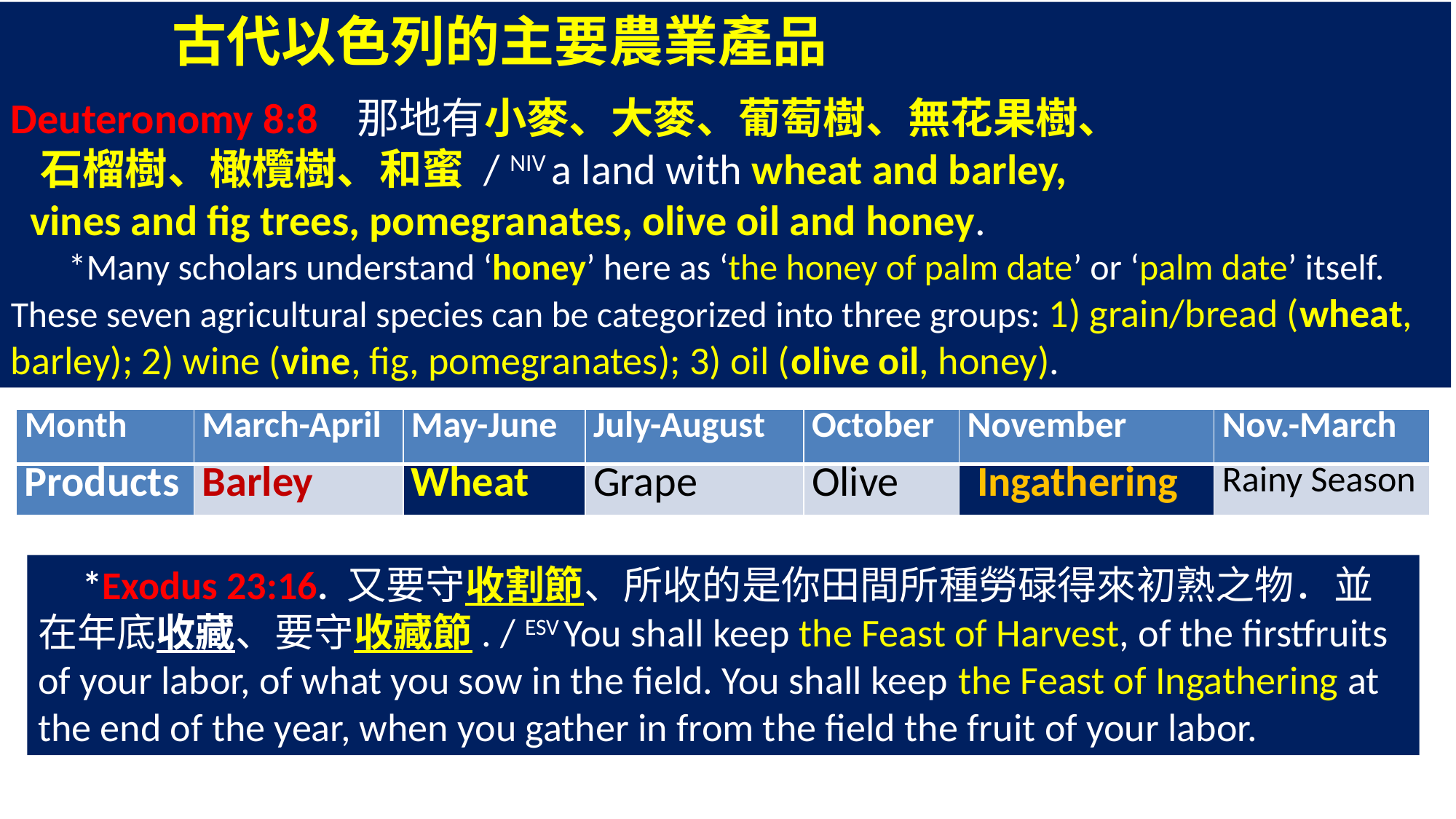

古代以色列的主要農業產品

Deuteronomy 8:8   那地有小麥、大麥、葡萄樹、無花果樹、
  石榴樹、橄欖樹、和蜜 / NIV a land with wheat and barley,
  vines and fig trees, pomegranates, olive oil and honey.
       *Many scholars understand ‘honey’ here as ‘the honey of palm date’ or ‘palm date’ itself. These seven agricultural species can be categorized into three groups: 1) grain/bread (wheat, barley); 2) wine (vine, fig, pomegranates); 3) oil (olive oil, honey).
| Month | March-April | May-June | July-August | October | November | Nov.-March |
| --- | --- | --- | --- | --- | --- | --- |
| Products | Barley | Wheat | Grape | Olive | Ingathering | Rainy Season |
     *Exodus 23:16. 又要守收割節、所收的是你田間所種勞碌得來初熟之物．並在年底收藏、要守收藏節. / ESV You shall keep the Feast of Harvest, of the firstfruits of your labor, of what you sow in the field. You shall keep the Feast of Ingathering at the end of the year, when you gather in from the field the fruit of your labor.